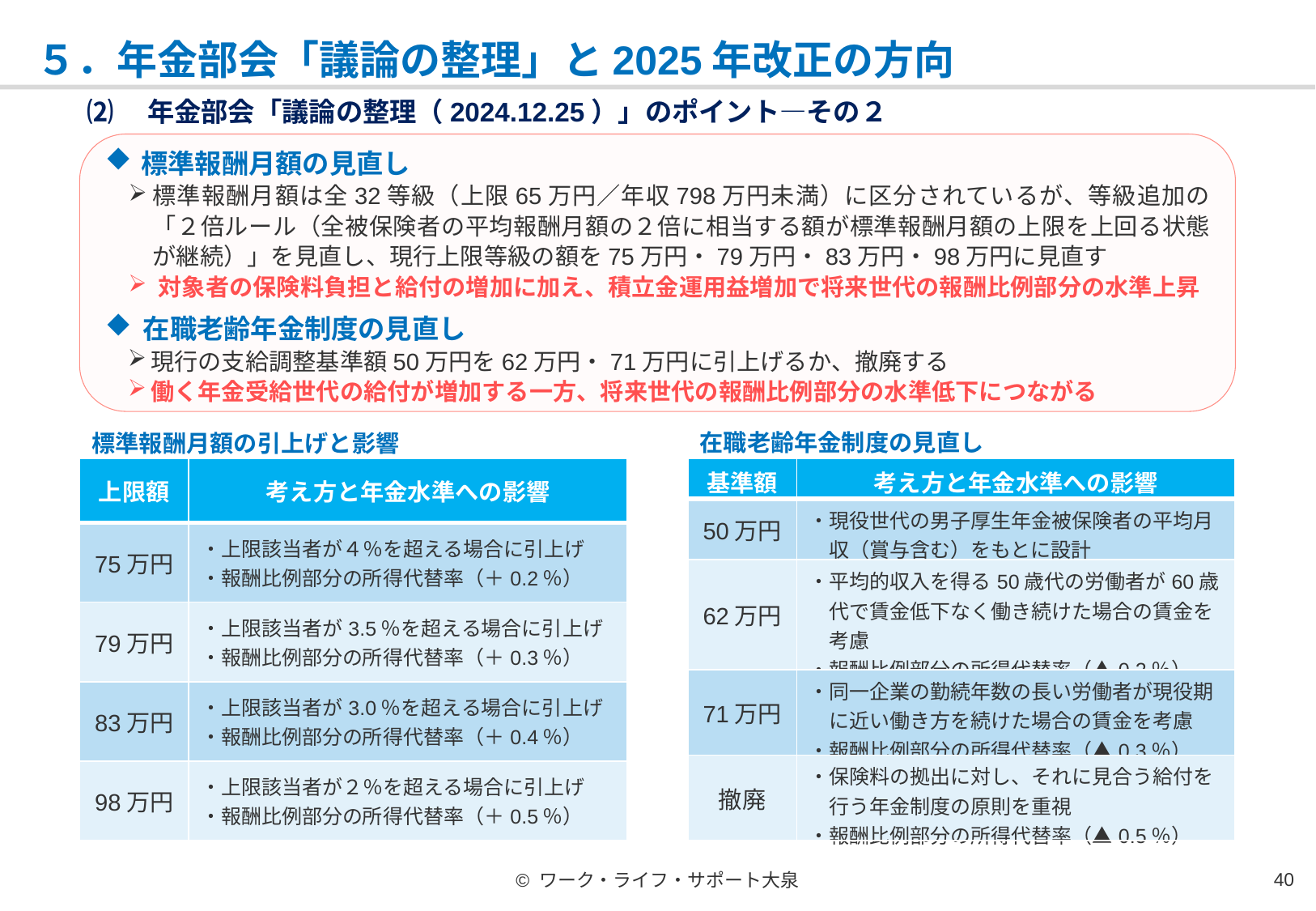

# ５．年金部会「議論の整理」と2025年改正の方向
⑵　年金部会「議論の整理（2024.12.25）」のポイント―その２

標準報酬月額の見直し
標準報酬月額は全32等級（上限65万円／年収798万円未満）に区分されているが、等級追加の「２倍ルール（全被保険者の平均報酬月額の２倍に相当する額が標準報酬月額の上限を上回る状態が継続）」を見直し、現行上限等級の額を75万円・79万円・83万円・98万円に見直す
 対象者の保険料負担と給付の増加に加え、積立金運用益増加で将来世代の報酬比例部分の水準上昇

在職老齢年金制度の見直し
現行の支給調整基準額50万円を62万円・71万円に引上げるか、撤廃する
働く年金受給世代の給付が増加する一方、将来世代の報酬比例部分の水準低下につながる
在職老齢年金制度の見直し
標準報酬月額の引上げと影響
| 上限額 | 考え方と年金水準への影響 |
| --- | --- |
| 75万円 | ・上限該当者が４％を超える場合に引上げ ・報酬比例部分の所得代替率（＋0.2％） |
| 79万円 | ・上限該当者が3.5％を超える場合に引上げ ・報酬比例部分の所得代替率（＋0.3％） |
| 83万円 | ・上限該当者が3.0％を超える場合に引上げ ・報酬比例部分の所得代替率（＋0.4％） |
| 98万円 | ・上限該当者が２％を超える場合に引上げ ・報酬比例部分の所得代替率（＋0.5％） |
| 基準額 | 考え方と年金水準への影響 |
| --- | --- |
| 50万円 | ・現役世代の男子厚生年金被保険者の平均月 　収（賞与含む）をもとに設計 |
| 62万円 | ・平均的収入を得る50歳代の労働者が60歳 　代で賃金低下なく働き続けた場合の賃金を 　考慮 ・報酬比例部分の所得代替率（▲0.2％） |
| 71万円 | ・同一企業の勤続年数の長い労働者が現役期 　に近い働き方を続けた場合の賃金を考慮 ・報酬比例部分の所得代替率（▲0.3％） |
| 撤廃 | ・保険料の拠出に対し、それに見合う給付を 　行う年金制度の原則を重視 ・報酬比例部分の所得代替率（▲0.5％） |
© ワーク・ライフ・サポート大泉
40